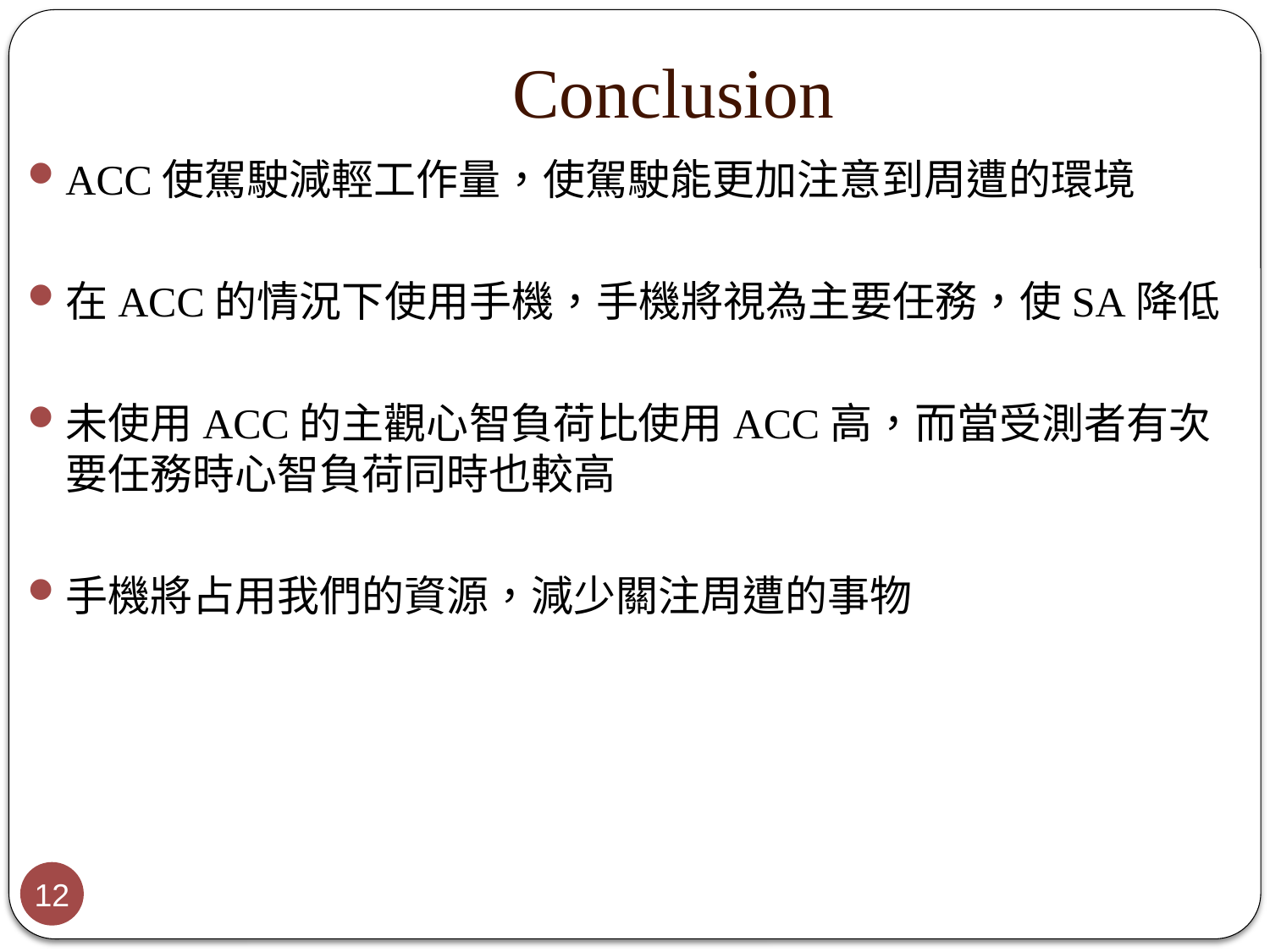

# Conclusion
ACC使駕駛減輕工作量，使駕駛能更加注意到周遭的環境

在ACC的情況下使用手機，手機將視為主要任務，使SA降低

未使用ACC的主觀心智負荷比使用ACC高，而當受測者有次要任務時心智負荷同時也較高

手機將占用我們的資源，減少關注周遭的事物

12